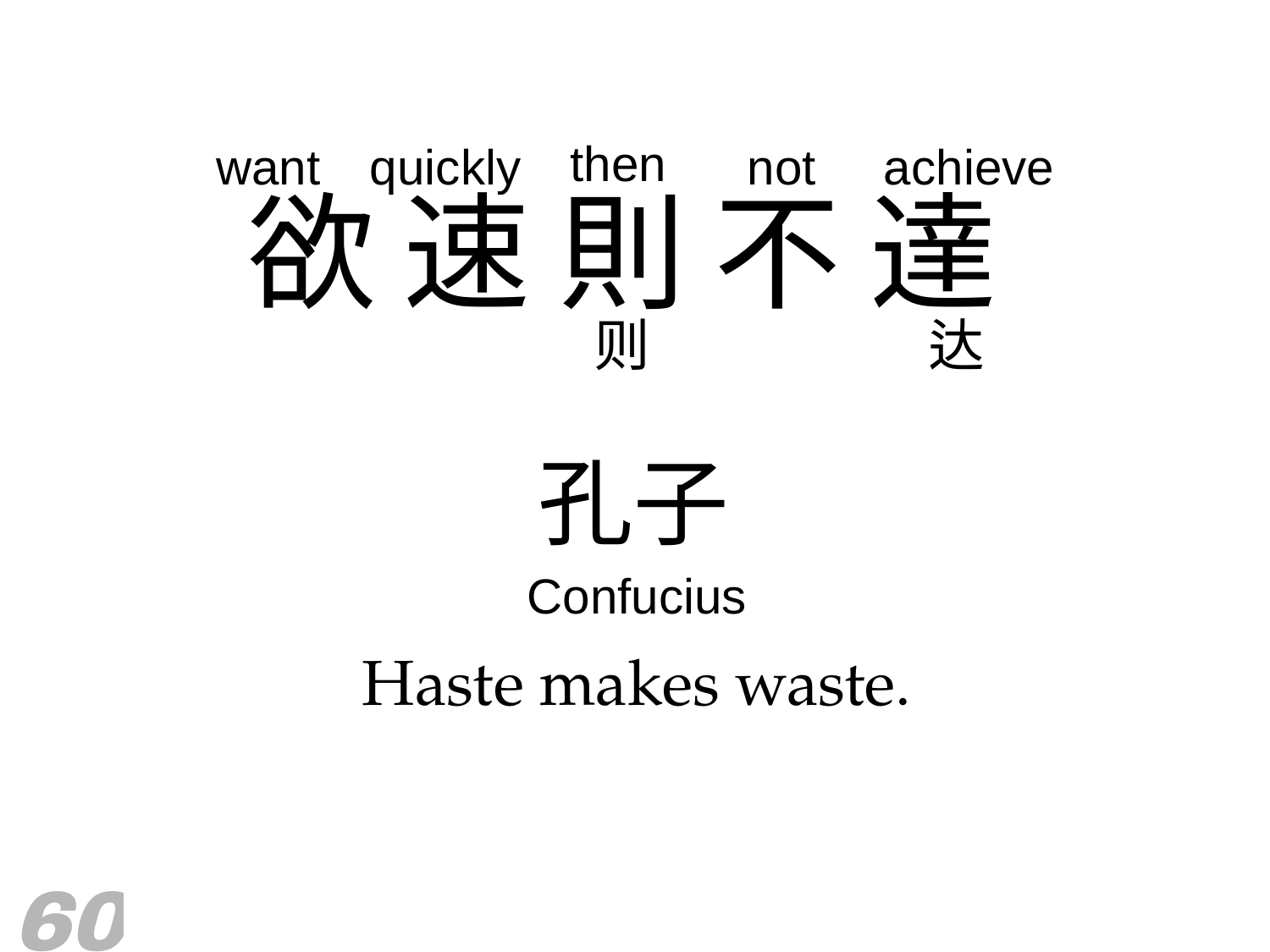

then
want
quickly
not
achieve
欲 速 則 不 達
则
达
孔子
Confucius
Haste makes waste.
60